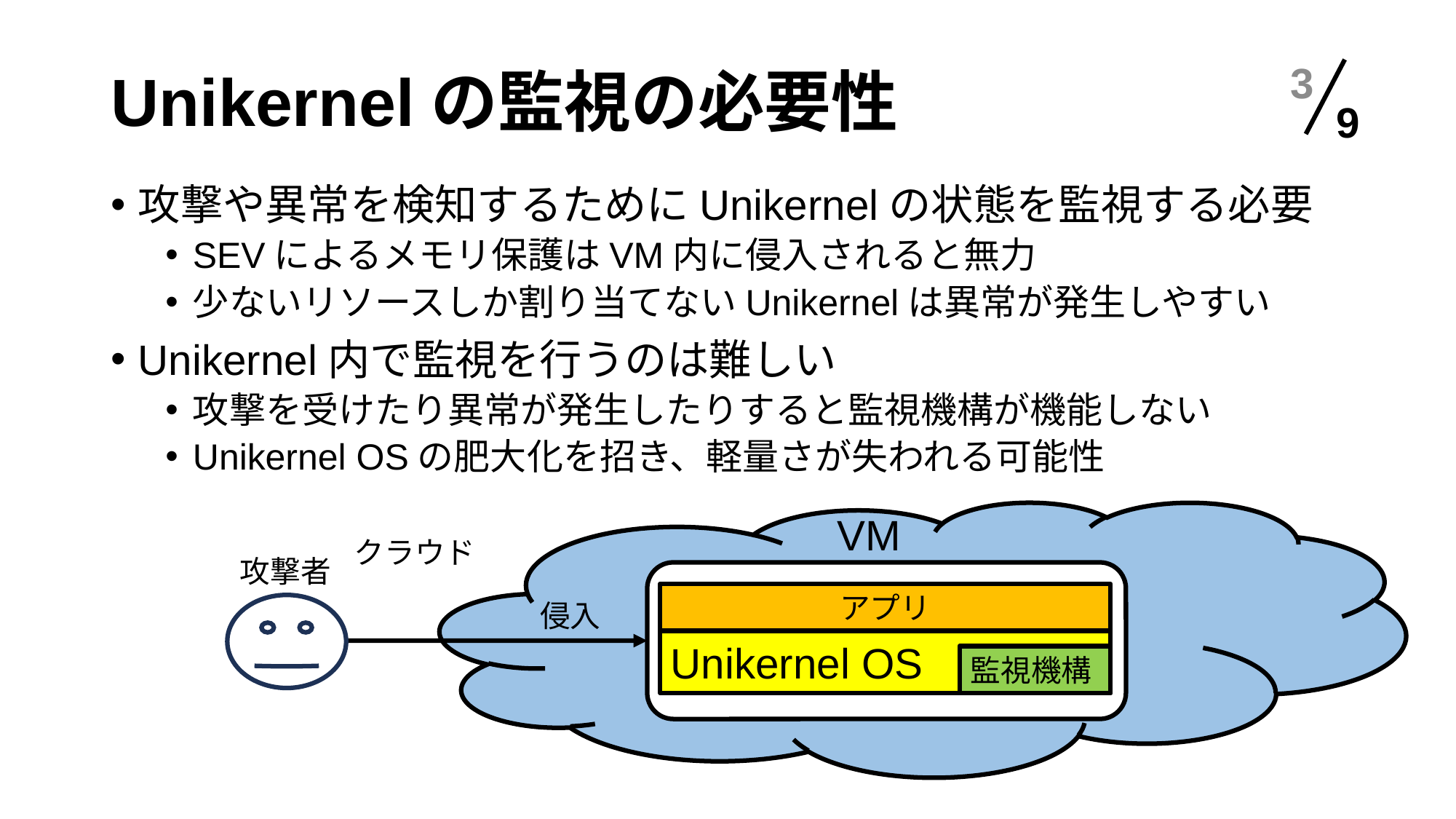

# Unikernelの監視の必要性
3
攻撃や異常を検知するためにUnikernelの状態を監視する必要
SEVによるメモリ保護はVM内に侵入されると無力
少ないリソースしか割り当てないUnikernelは異常が発生しやすい
Unikernel内で監視を行うのは難しい
攻撃を受けたり異常が発生したりすると監視機構が機能しない
Unikernel OSの肥大化を招き、軽量さが失われる可能性

VM
クラウド
攻撃者

アプリ
侵入

Unikernel OS
監視機構